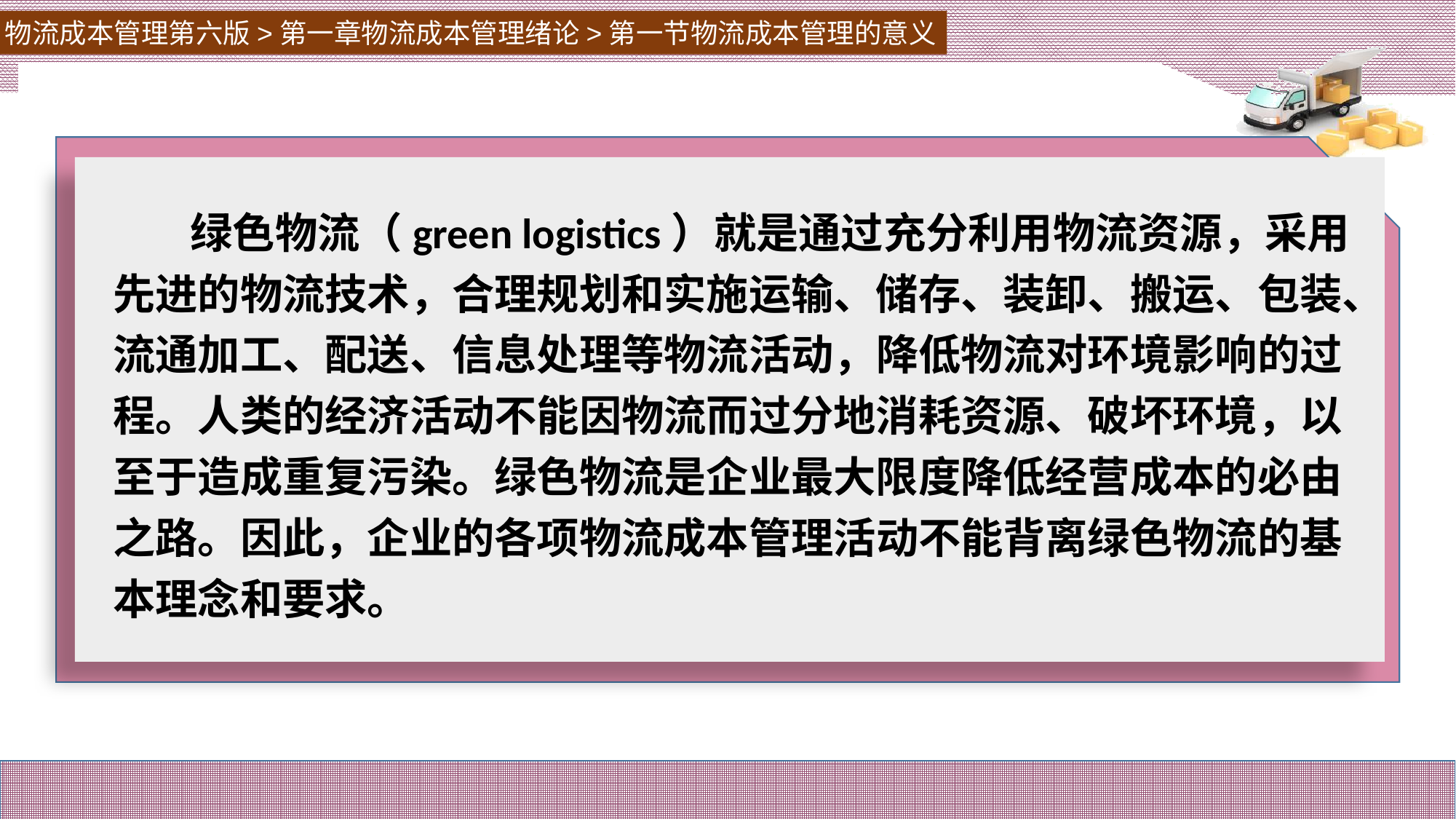

物流成本管理第六版>第一章物流成本管理绪论>第一节物流成本管理的意义
# 绿色物流（green logistics）就是通过充分利用物流资源，采用先进的物流技术，合理规划和实施运输、储存、装卸、搬运、包装、流通加工、配送、信息处理等物流活动，降低物流对环境影响的过程。人类的经济活动不能因物流而过分地消耗资源、破坏环境，以至于造成重复污染。绿色物流是企业最大限度降低经营成本的必由之路。因此，企业的各项物流成本管理活动不能背离绿色物流的基本理念和要求。